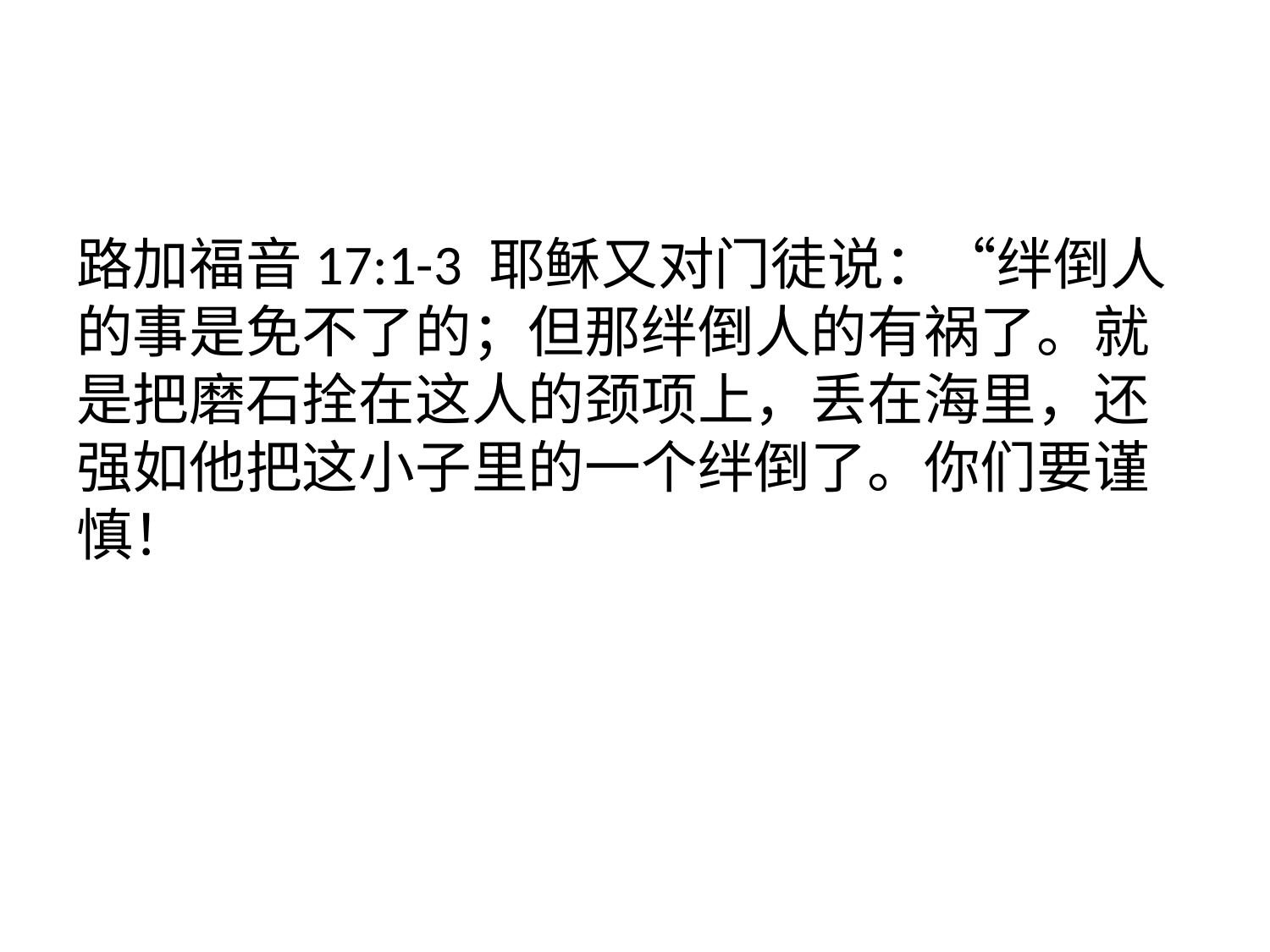

#
路加福音17:1-3 耶稣又对门徒说：“绊倒人的事是免不了的；但那绊倒人的有祸了。就是把磨石拴在这人的颈项上，丢在海里，还强如他把这小子里的一个绊倒了。你们要谨慎！